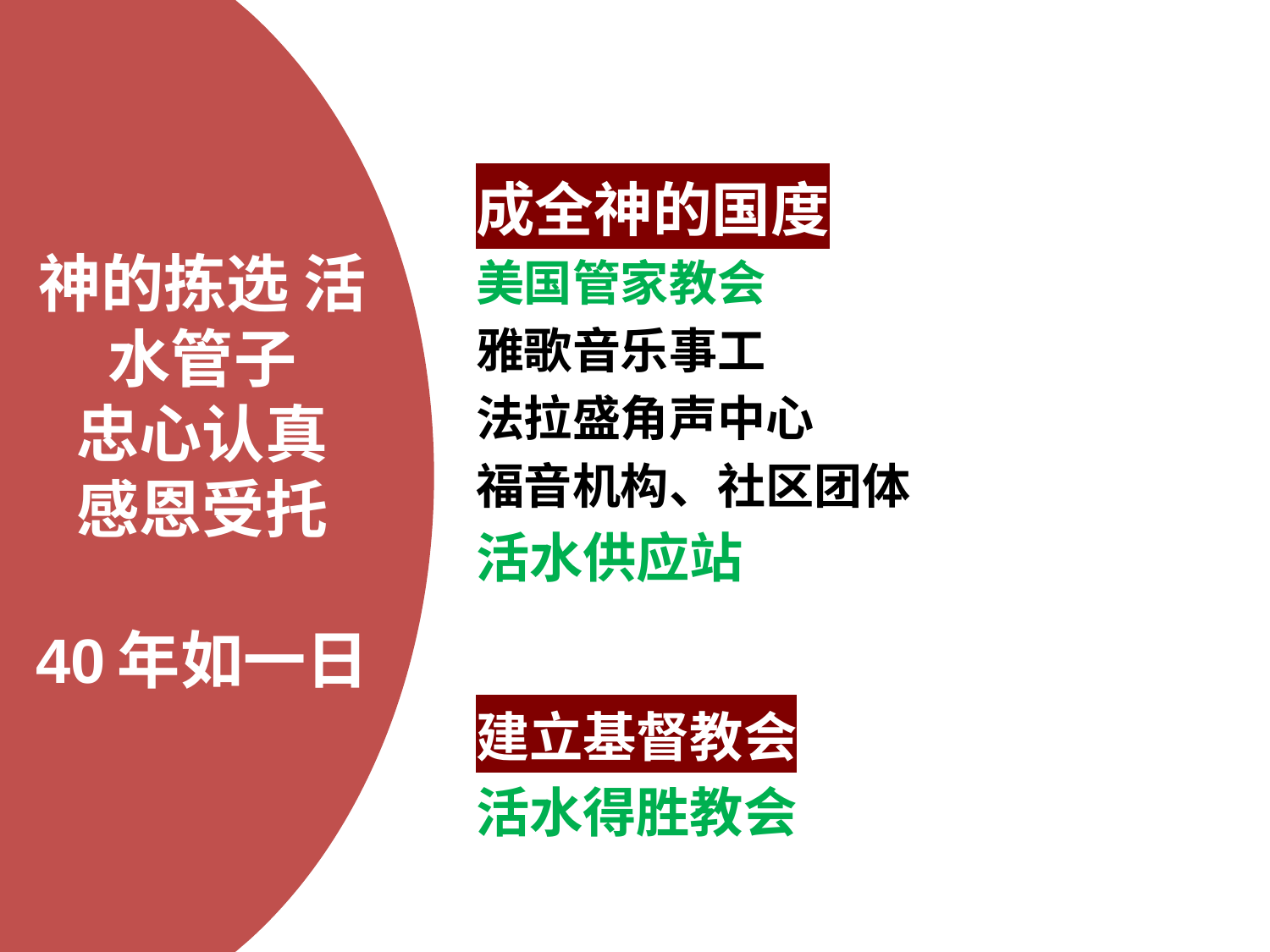

成全神的国度
美国管家教会
雅歌音乐事工
法拉盛角声中心
福音机构、社区团体
活水供应站

建立基督教会
活水得胜教会

# 神的拣选 活水管子 忠心认真 感恩受托 40年如一日